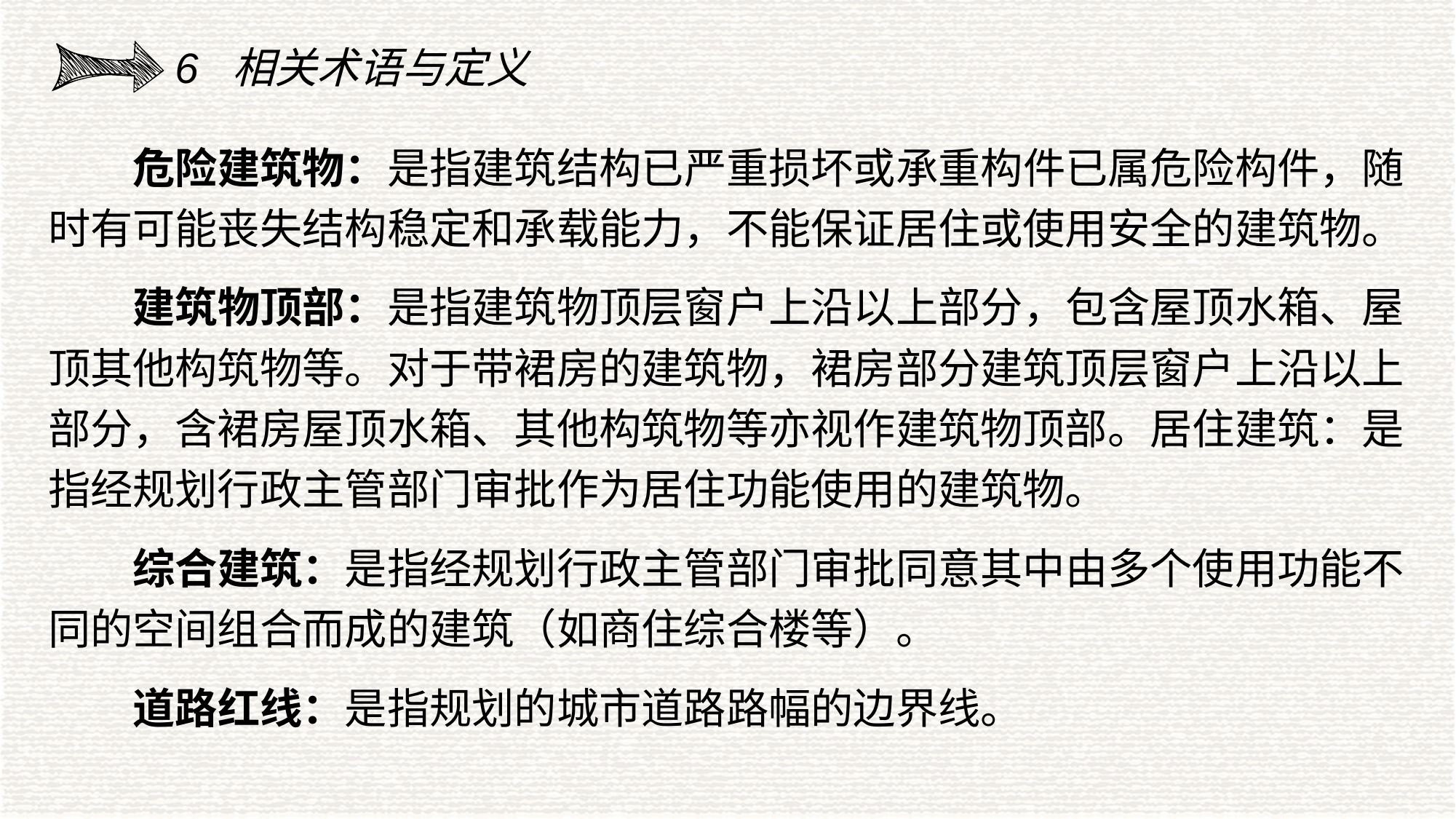

6  相关术语与定义

危险建筑物：是指建筑结构已严重损坏或承重构件已属危险构件，随时有可能丧失结构稳定和承载能力，不能保证居住或使用安全的建筑物。
建筑物顶部：是指建筑物顶层窗户上沿以上部分，包含屋顶水箱、屋顶其他构筑物等。对于带裙房的建筑物，裙房部分建筑顶层窗户上沿以上部分，含裙房屋顶水箱、其他构筑物等亦视作建筑物顶部。居住建筑：是指经规划行政主管部门审批作为居住功能使用的建筑物。
综合建筑：是指经规划行政主管部门审批同意其中由多个使用功能不同的空间组合而成的建筑（如商住综合楼等）。
道路红线：是指规划的城市道路路幅的边界线。